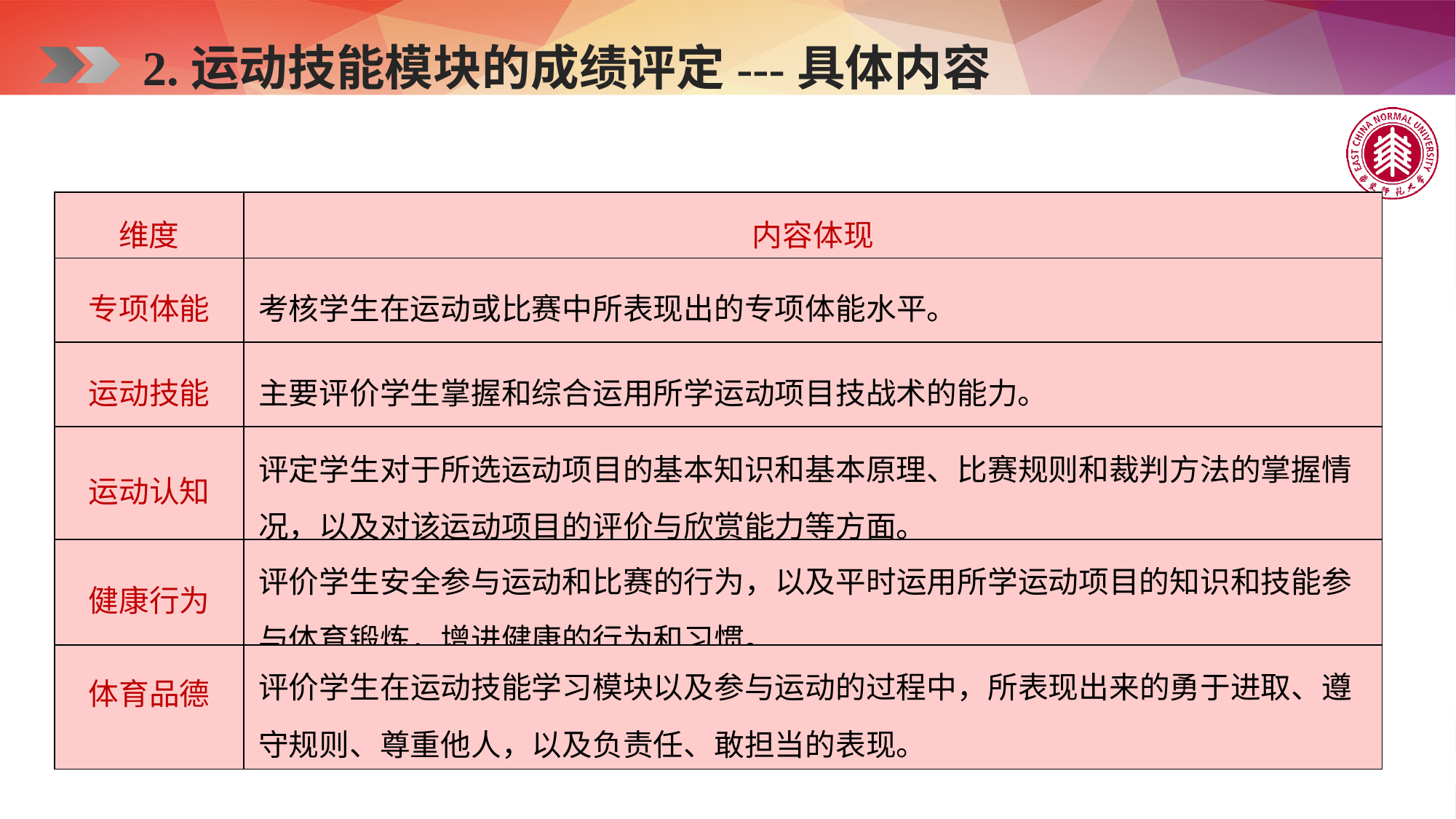

2.运动技能模块的成绩评定---具体内容
| 维度 | 内容体现 |
| --- | --- |
| 专项体能 | 考核学生在运动或比赛中所表现出的专项体能水平。 |
| 运动技能 | 主要评价学生掌握和综合运用所学运动项目技战术的能力。 |
| 运动认知 | 评定学生对于所选运动项目的基本知识和基本原理、比赛规则和裁判方法的掌握情况，以及对该运动项目的评价与欣赏能力等方面。 |
| 健康行为 | 评价学生安全参与运动和比赛的行为，以及平时运用所学运动项目的知识和技能参与体育锻炼，增进健康的行为和习惯。 |
| 体育品德 | 评价学生在运动技能学习模块以及参与运动的过程中，所表现出来的勇于进取、遵守规则、尊重他人，以及负责任、敢担当的表现。 |